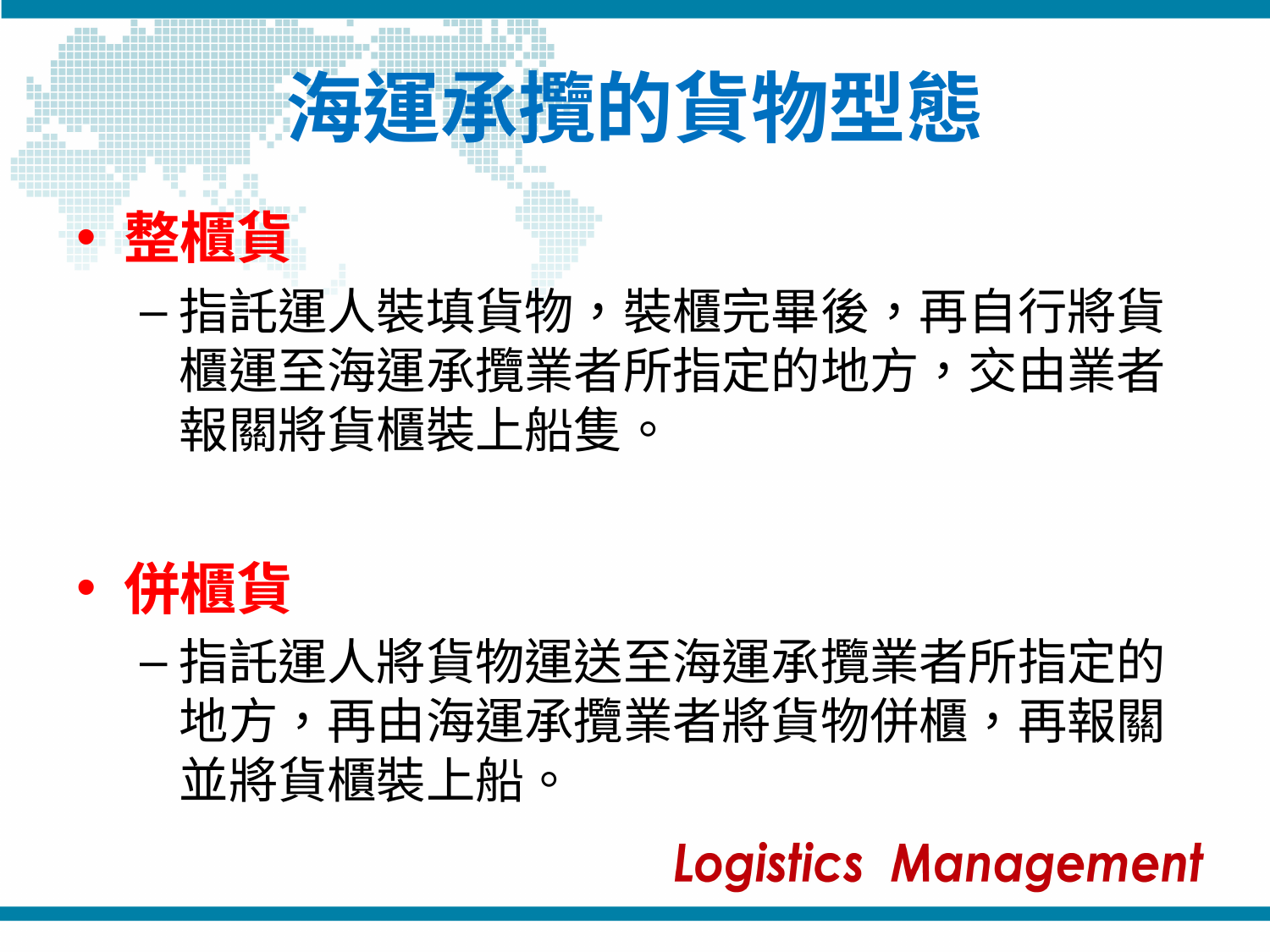

# 海運承攬的貨物型態
整櫃貨
指託運人裝填貨物，裝櫃完畢後，再自行將貨櫃運至海運承攬業者所指定的地方，交由業者報關將貨櫃裝上船隻。

併櫃貨
指託運人將貨物運送至海運承攬業者所指定的地方，再由海運承攬業者將貨物併櫃，再報關並將貨櫃裝上船。